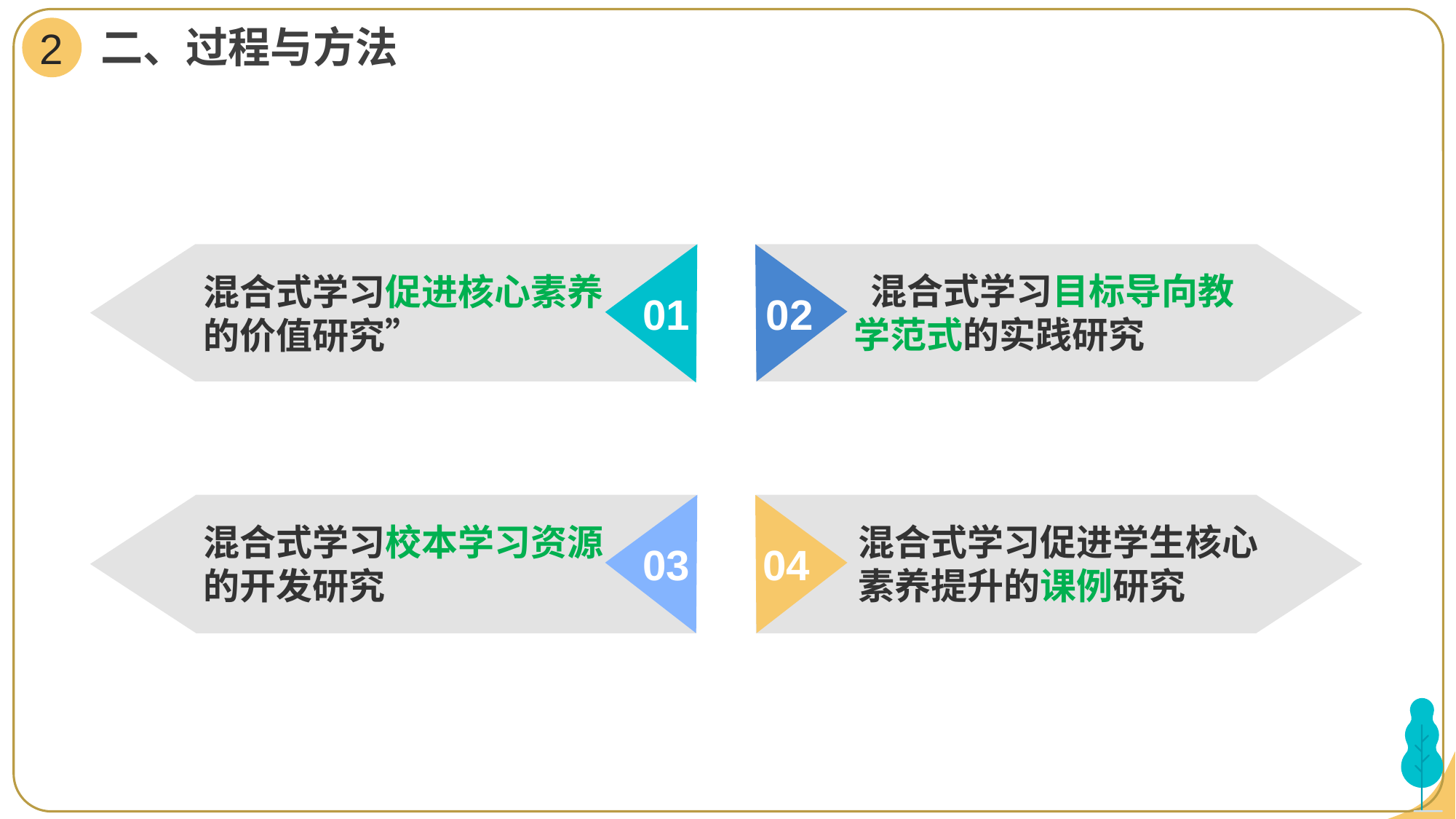

二、过程与方法
2

01
02

 混合式学习目标导向教学范式的实践研究
混合式学习促进核心素养的价值研究”

03
04

混合式学习校本学习资源的开发研究
混合式学习促进学生核心素养提升的课例研究